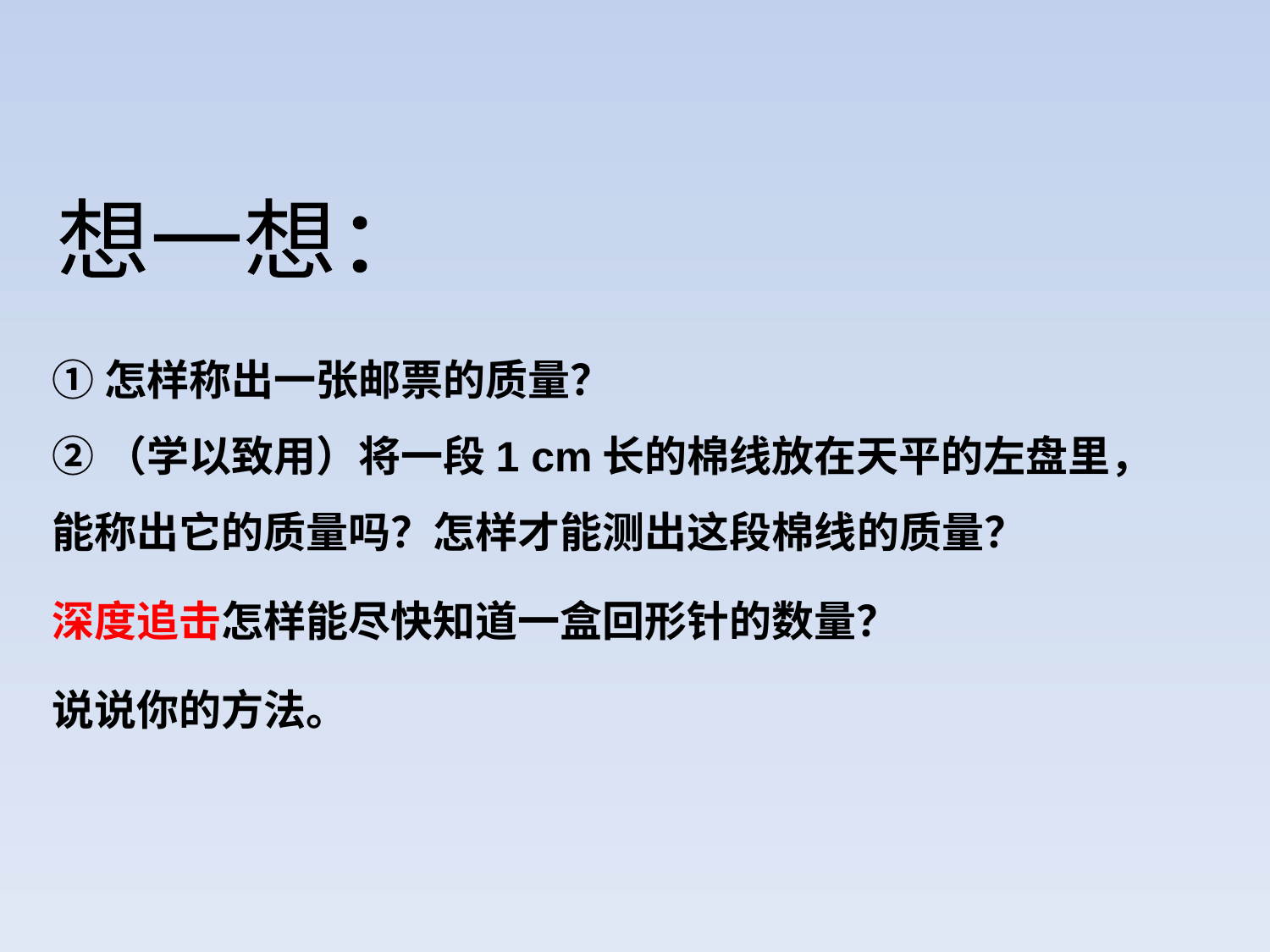

想一想：
①怎样称出一张邮票的质量？
②（学以致用）将一段1 cm长的棉线放在天平的左盘里，能称出它的质量吗？怎样才能测出这段棉线的质量？
深度追击怎样能尽快知道一盒回形针的数量？
说说你的方法。